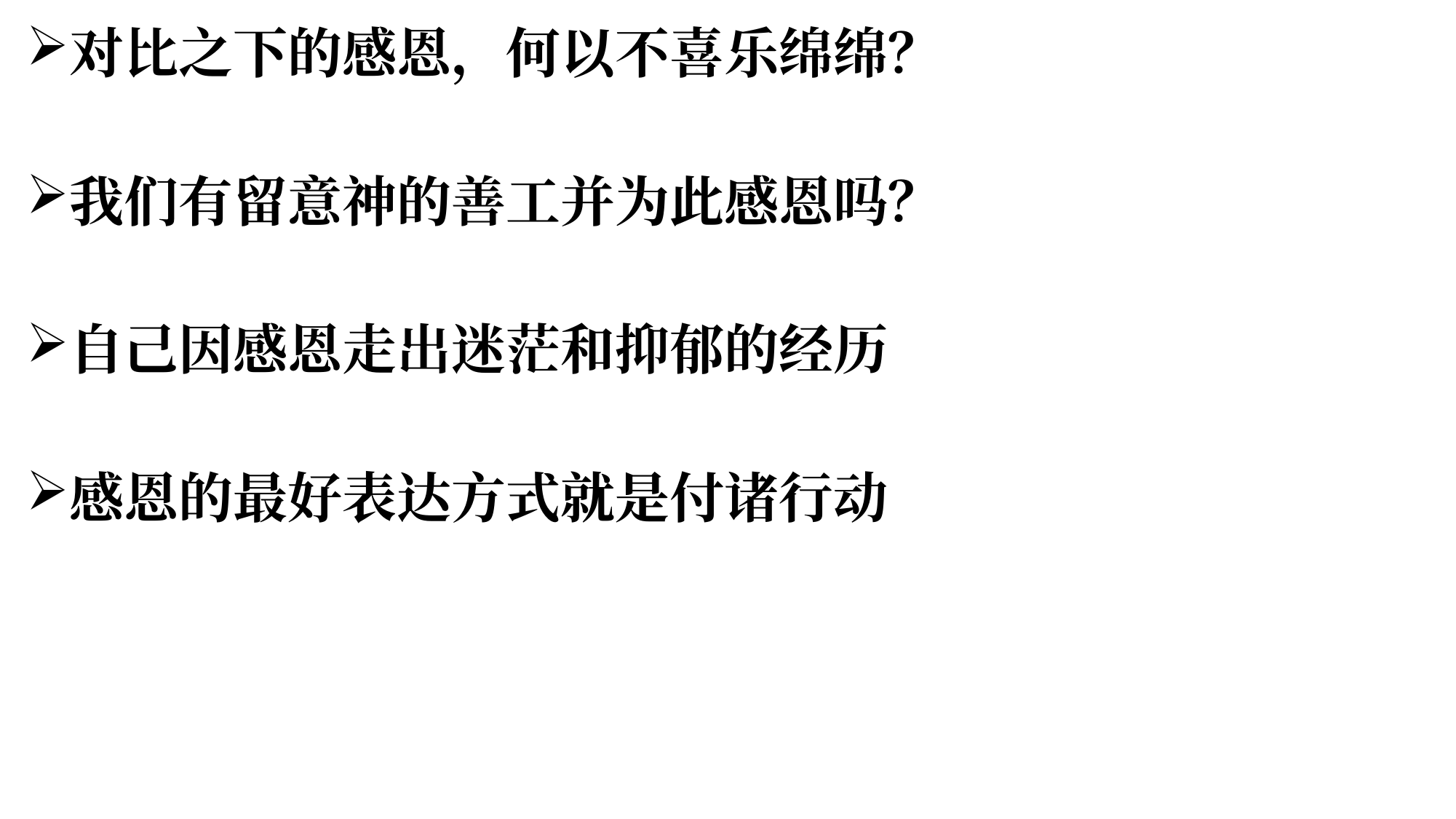

对比之下的感恩，何以不喜乐绵绵？

我们有留意神的善工并为此感恩吗？

自己因感恩走出迷茫和抑郁的经历

感恩的最好表达方式就是付诸行动